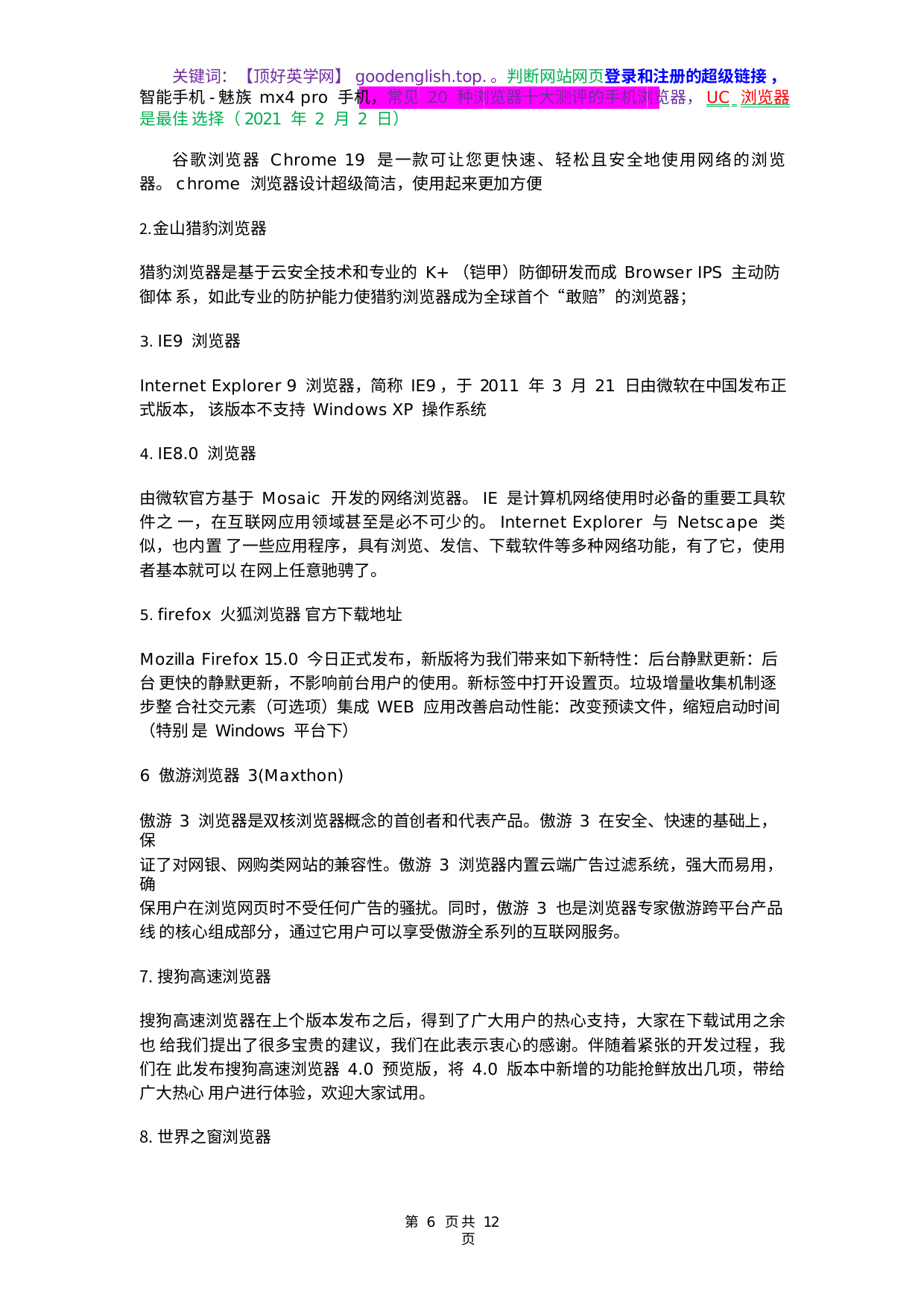

关键词：【顶好英学网】goodenglish.top.。判断网站网页登录和注册的超级链接 ，  智能手机-魅族 mx4 pro 手机，常见 20 种浏览器十大测评的手机浏览器，UC 浏览器是最佳 选择（2021 年 2 月 2 日）

谷歌浏览器 Chrome 19 是一款可让您更快速、轻松且安全地使用网络的浏览器。chrome 浏览器设计超级简洁，使用起来更加方便

金山猎豹浏览器

猎豹浏览器是基于云安全技术和专业的 K+（铠甲）防御研发而成 Browser IPS 主动防御体 系，如此专业的防护能力使猎豹浏览器成为全球首个“敢赔”的浏览器；

IE9 浏览器

Internet Explorer 9 浏览器，简称 IE9，于 2011 年 3 月 21 日由微软在中国发布正式版本， 该版本不支持 Windows XP 操作系统

IE8.0 浏览器

由微软官方基于 Mosaic 开发的网络浏览器。IE 是计算机网络使用时必备的重要工具软件之 一，在互联网应用领域甚至是必不可少的。Internet Explorer 与 Netscape 类似，也内置 了一些应用程序，具有浏览、发信、下载软件等多种网络功能，有了它，使用者基本就可以 在网上任意驰骋了。

firefox 火狐浏览器 官方下载地址

Mozilla Firefox 15.0 今日正式发布，新版将为我们带来如下新特性：后台静默更新：后台 更快的静默更新，不影响前台用户的使用。新标签中打开设置页。垃圾增量收集机制逐步整 合社交元素（可选项）集成 WEB 应用改善启动性能：改变预读文件，缩短启动时间（特别 是 Windows 平台下）

6 傲游浏览器 3(Maxthon)

傲游 3 浏览器是双核浏览器概念的首创者和代表产品。傲游 3 在安全、快速的基础上，保
证了对网银、网购类网站的兼容性。傲游 3 浏览器内置云端广告过滤系统，强大而易用，确
保用户在浏览网页时不受任何广告的骚扰。同时，傲游 3 也是浏览器专家傲游跨平台产品线 的核心组成部分，通过它用户可以享受傲游全系列的互联网服务。

搜狗高速浏览器

搜狗高速浏览器在上个版本发布之后，得到了广大用户的热心支持，大家在下载试用之余也 给我们提出了很多宝贵的建议，我们在此表示衷心的感谢。伴随着紧张的开发过程，我们在 此发布搜狗高速浏览器 4.0 预览版，将 4.0 版本中新增的功能抢鲜放出几项，带给广大热心 用户进行体验，欢迎大家试用。

世界之窗浏览器
第 6 页
共 12 页